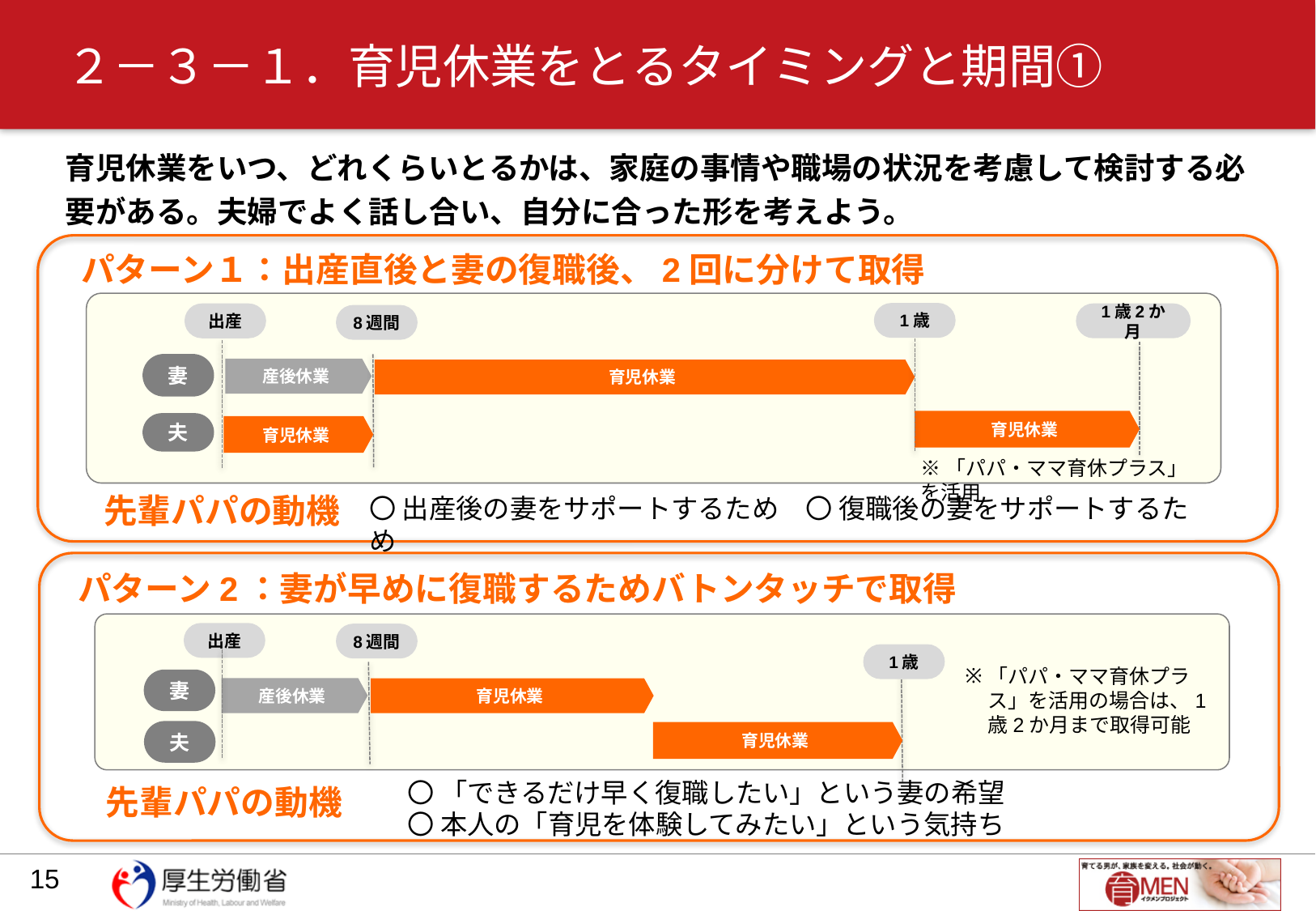

# ２－３－１．育児休業をとるタイミングと期間①
育児休業をいつ、どれくらいとるかは、家庭の事情や職場の状況を考慮して検討する必要がある。夫婦でよく話し合い、自分に合った形を考えよう。

パターン１：出産直後と妻の復職後、2回に分けて取得

1歳
1歳2か月
出産
8週間
妻
産後休業
育児休業
育児休業
夫
育児休業
※「パパ・ママ育休プラス」を活用
先輩パパの動機
〇 出産後の妻をサポートするため　〇 復職後の妻をサポートするため

パターン2：妻が早めに復職するためバトンタッチで取得

出産
8週間
1歳
「パパ・ママ育休プラス」を活用の場合は、1歳2か月まで取得可能
妻
産後休業
育児休業
夫
育児休業
〇 「できるだけ早く復職したい」という妻の希望
〇 本人の「育児を体験してみたい」という気持ち
先輩パパの動機
15